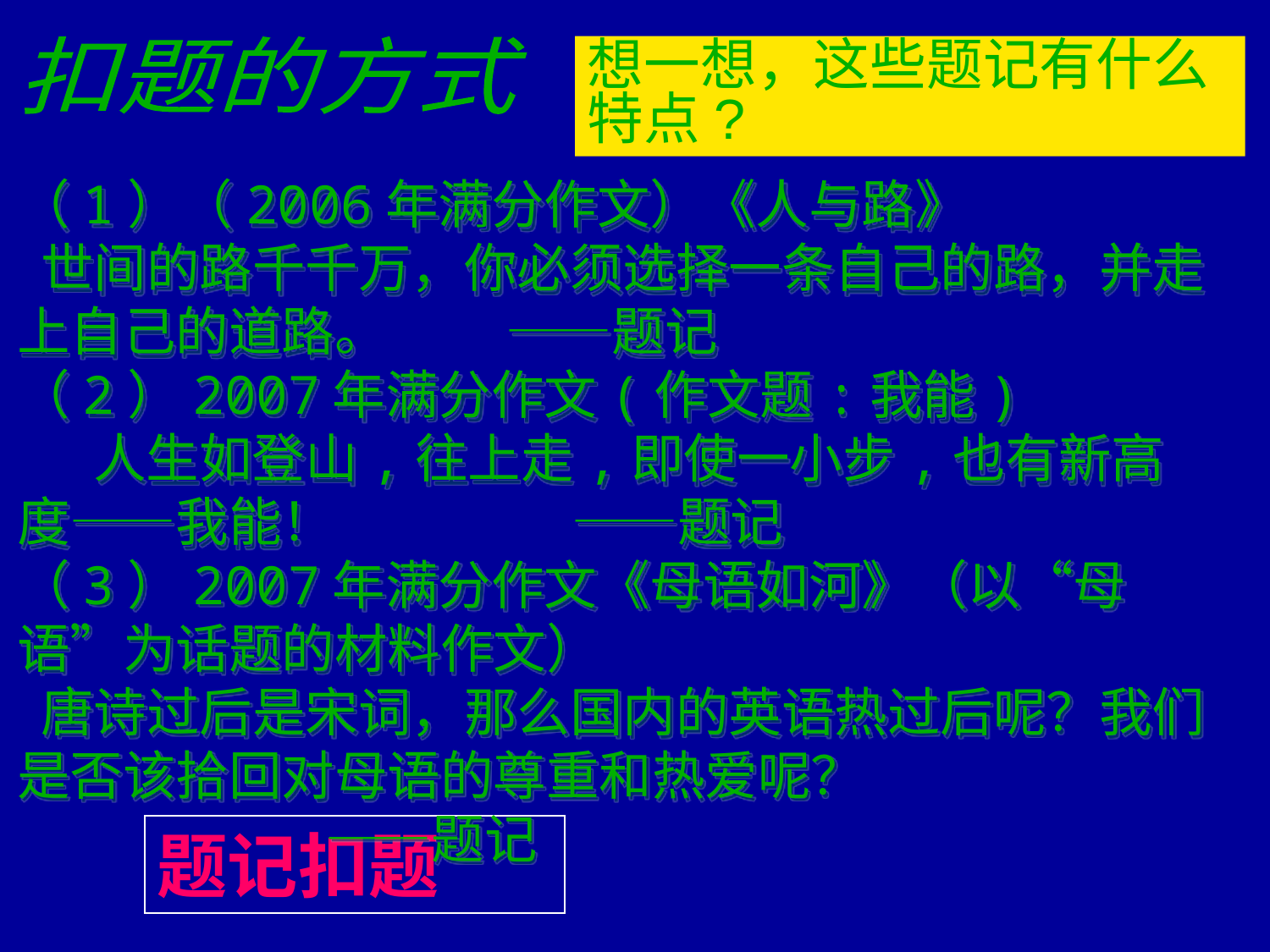

扣题的方式
想一想，这些题记有什么特点?
（1）（2006年满分作文）《人与路》
  世间的路千千万，你必须选择一条自己的路，并走上自己的道路。          ——题记
（2）2007年满分作文(作文题:我能)
  人生如登山,往上走,即使一小步,也有新高度——我能！                    ——题记
（3）2007年满分作文《母语如河》（以“母语”为话题的材料作文）
  唐诗过后是宋词，那么国内的英语热过后呢？我们是否该拾回对母语的尊重和热爱呢？
                          ——题记

题记扣题